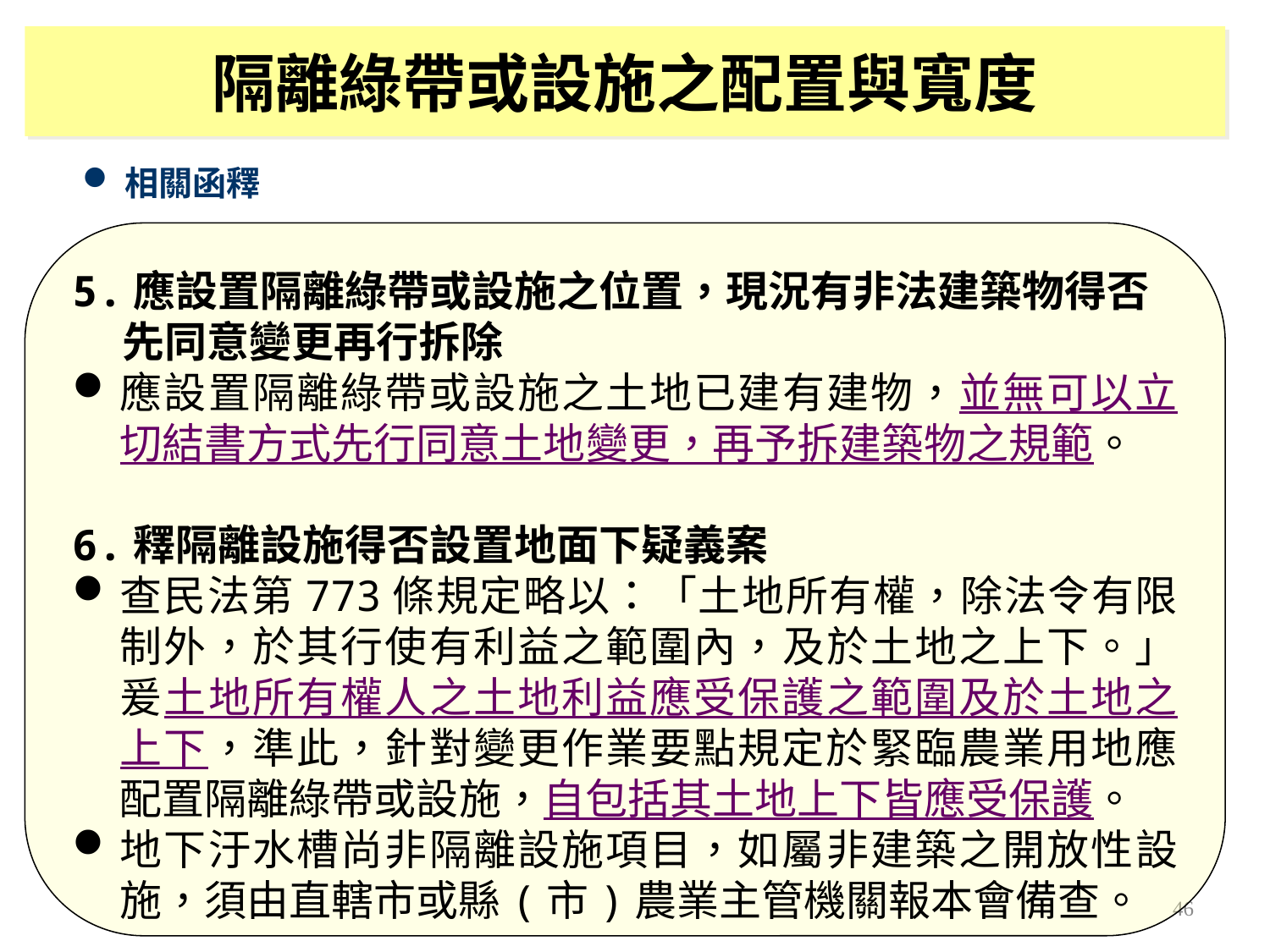

隔離綠帶或設施之配置與寬度

相關函釋
5.應設置隔離綠帶或設施之位置，現況有非法建築物得否先同意變更再行拆除
應設置隔離綠帶或設施之土地已建有建物，並無可以立切結書方式先行同意土地變更，再予拆建築物之規範。

6.釋隔離設施得否設置地面下疑義案
查民法第773條規定略以：「土地所有權，除法令有限制外，於其行使有利益之範圍內，及於土地之上下。」爰土地所有權人之土地利益應受保護之範圍及於土地之上下，準此，針對變更作業要點規定於緊臨農業用地應配置隔離綠帶或設施，自包括其土地上下皆應受保護。
地下汙水槽尚非隔離設施項目，如屬非建築之開放性設施，須由直轄市或縣(市)農業主管機關報本會備查。

46